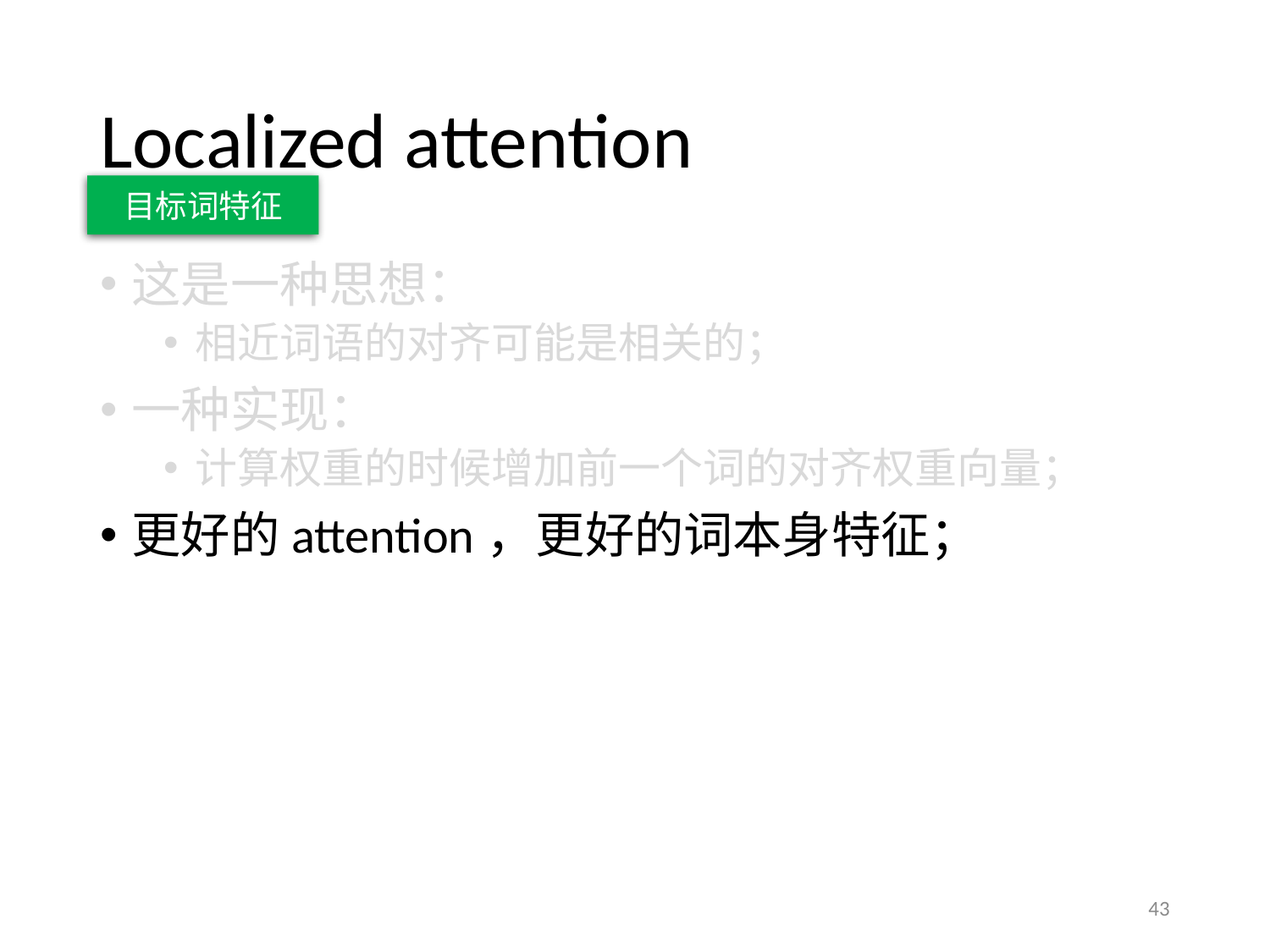

# Localized attention
目标词特征
这是一种思想：
相近词语的对齐可能是相关的；
一种实现：
计算权重的时候增加前一个词的对齐权重向量；
更好的attention，更好的词本身特征；
43